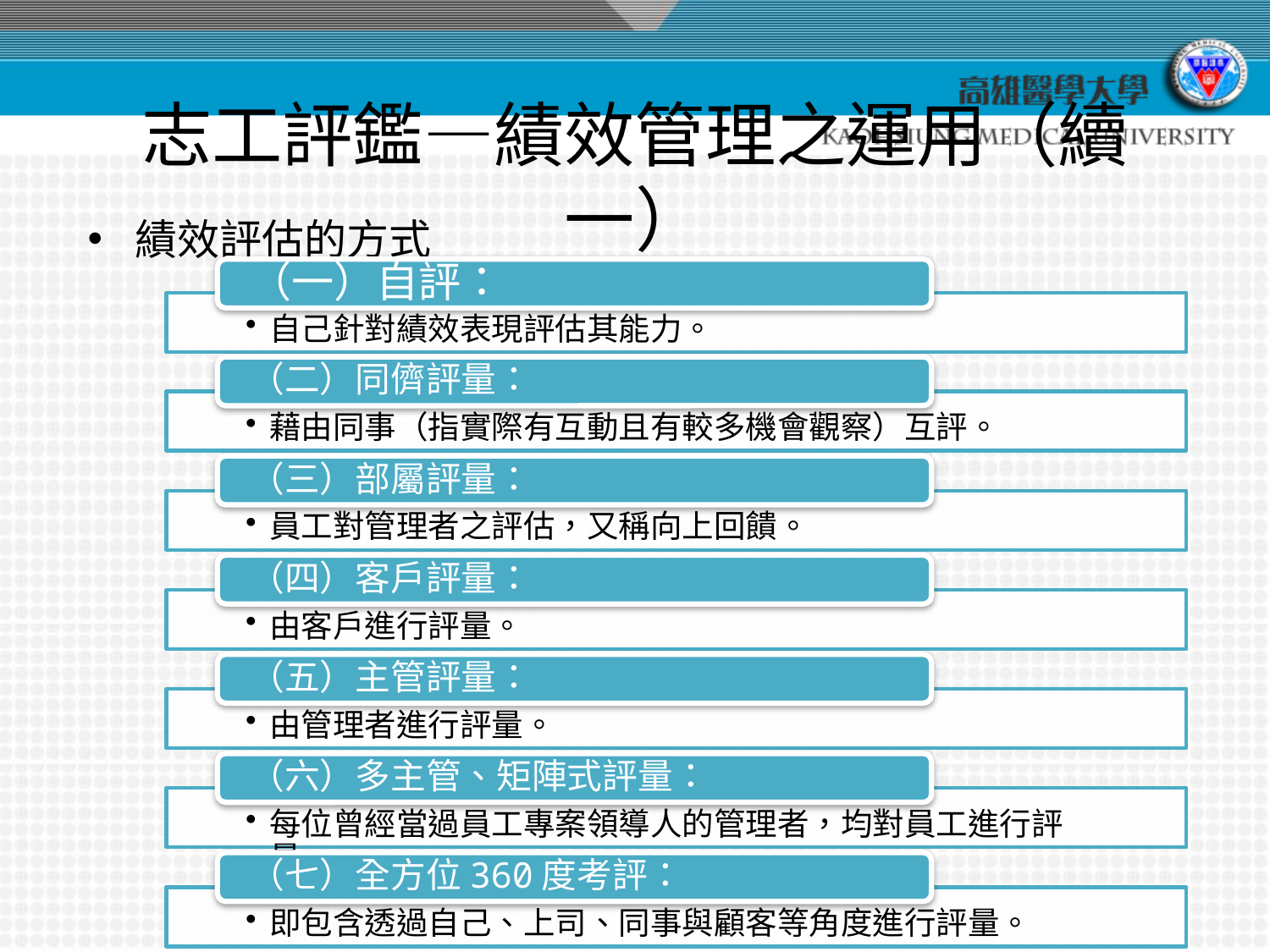

# 志工評鑑—績效管理之運用（續一）
績效評估的方式
自己針對績效表現評估其能力。
（一）自評：
藉由同事（指實際有互動且有較多機會觀察）互評。
（二）同儕評量：
員工對管理者之評估，又稱向上回饋。
（三）部屬評量：
由客戶進行評量。
（四）客戶評量：
由管理者進行評量。
（五）主管評量：
每位曾經當過員工專案領導人的管理者，均對員工進行評量。
（六）多主管、矩陣式評量：
即包含透過自己、上司、同事與顧客等角度進行評量。
（七）全方位360度考評：